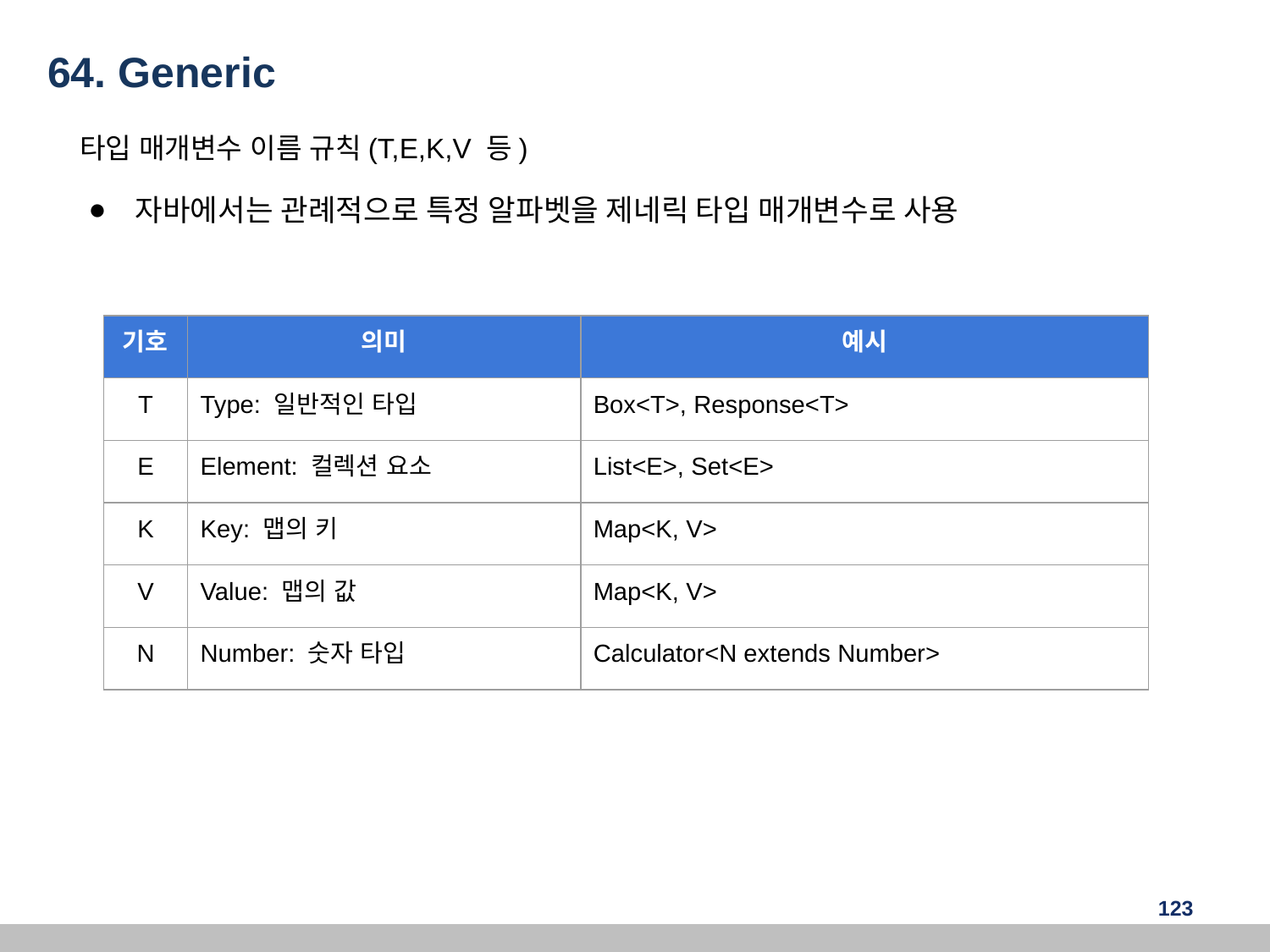

64. Generic
 타입 매개변수 이름 규칙(T,E,K,V 등)
자바에서는 관례적으로 특정 알파벳을 제네릭 타입 매개변수로 사용
| 기호 | 의미 | 예시 |
| --- | --- | --- |
| T | Type: 일반적인 타입 | Box<T>, Response<T> |
| E | Element: 컬렉션 요소 | List<E>, Set<E> |
| K | Key: 맵의 키 | Map<K, V> |
| V | Value: 맵의 값 | Map<K, V> |
| N | Number: 숫자 타입 | Calculator<N extends Number> |
123